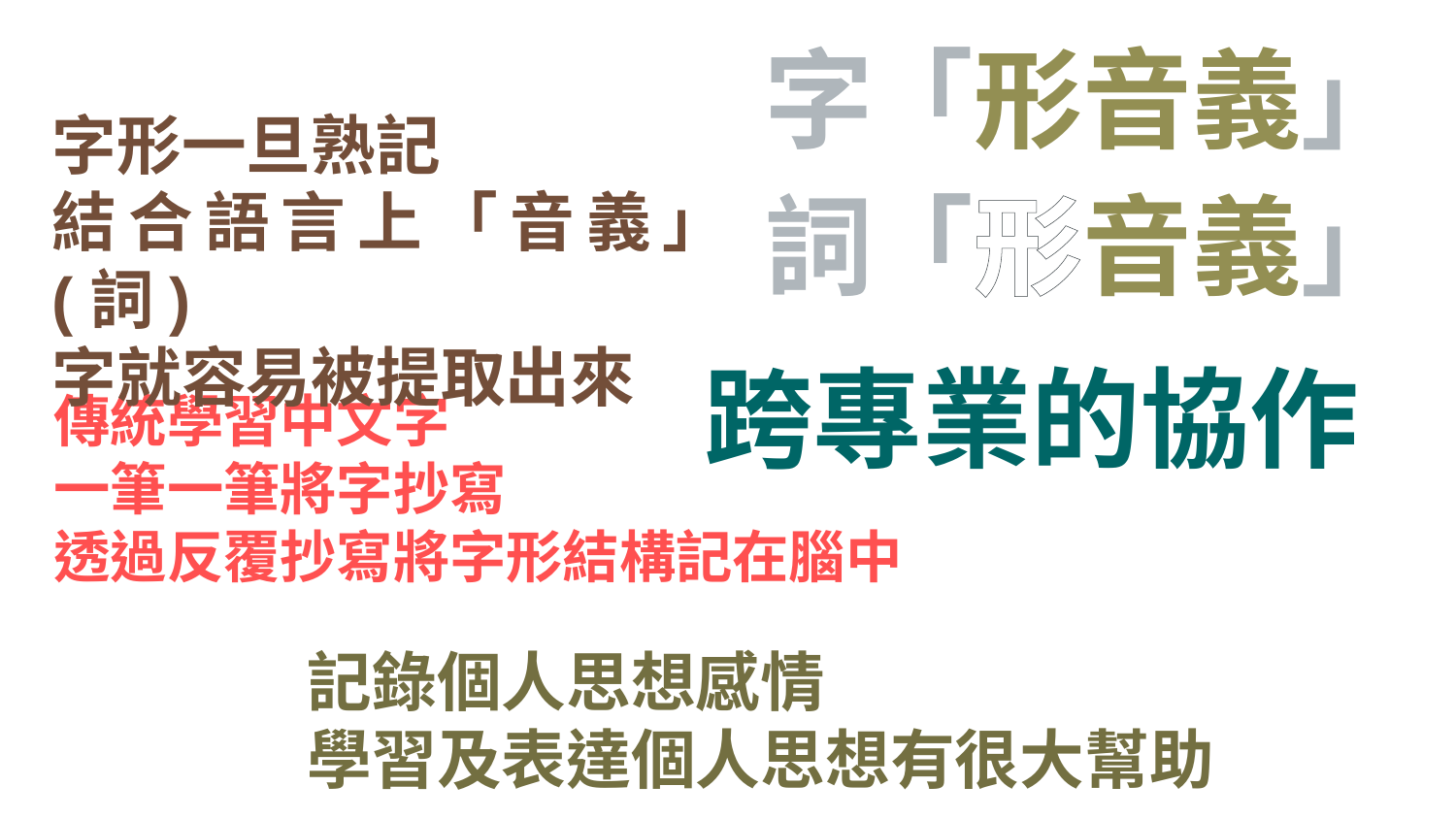

字
「形音義」
字形一旦熟記
結合語言上「音義」(詞)
字就容易被提取出來
詞
「形音義」
跨專業的協作
傳統學習中文字
一筆一筆將字抄寫
透過反覆抄寫將字形結構記在腦中
記錄個人思想感情
學習及表達個人思想有很大幫助